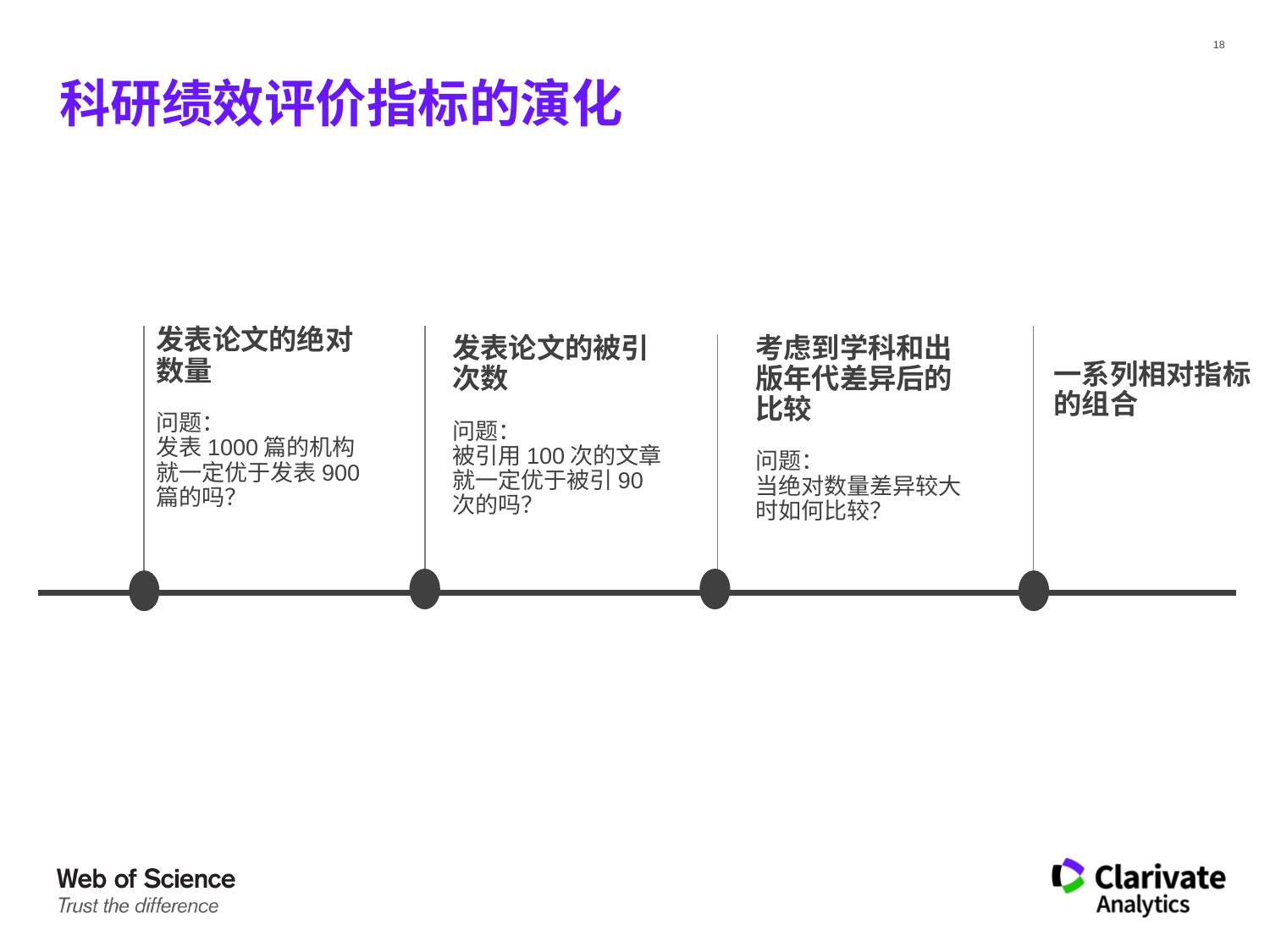

科研绩效评价指标的演化
发表论文的绝对数量

问题：
发表1000篇的机构就一定优于发表900篇的吗？
发表论文的被引次数

问题：
被引用100次的文章就一定优于被引90次的吗？
考虑到学科和出版年代差异后的比较

问题：
当绝对数量差异较大时如何比较？
一系列相对指标的组合